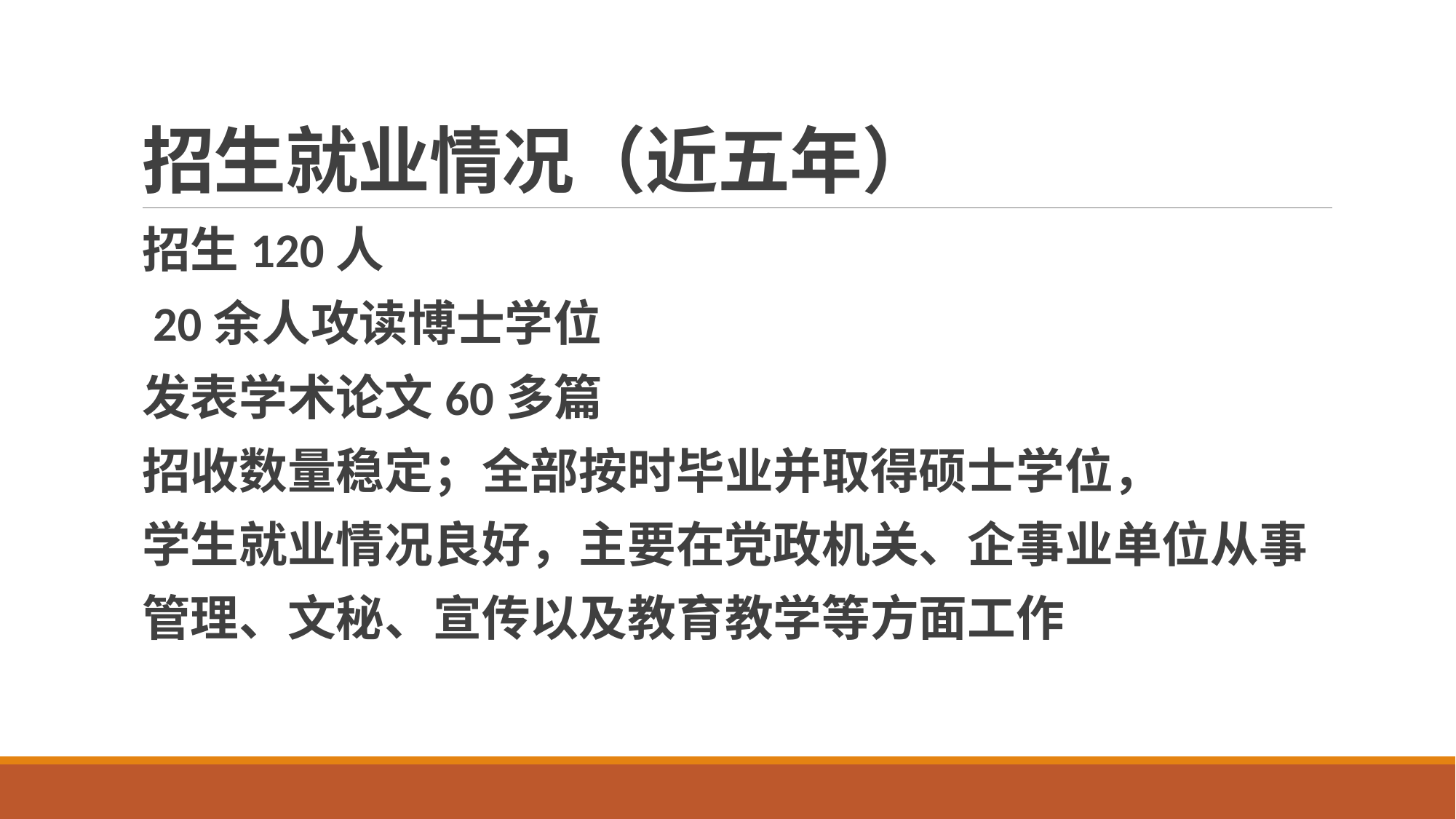

# 招生就业情况（近五年）
招生120人
 20余人攻读博士学位
发表学术论文60多篇
招收数量稳定；全部按时毕业并取得硕士学位，
学生就业情况良好，主要在党政机关、企事业单位从事
管理、文秘、宣传以及教育教学等方面工作